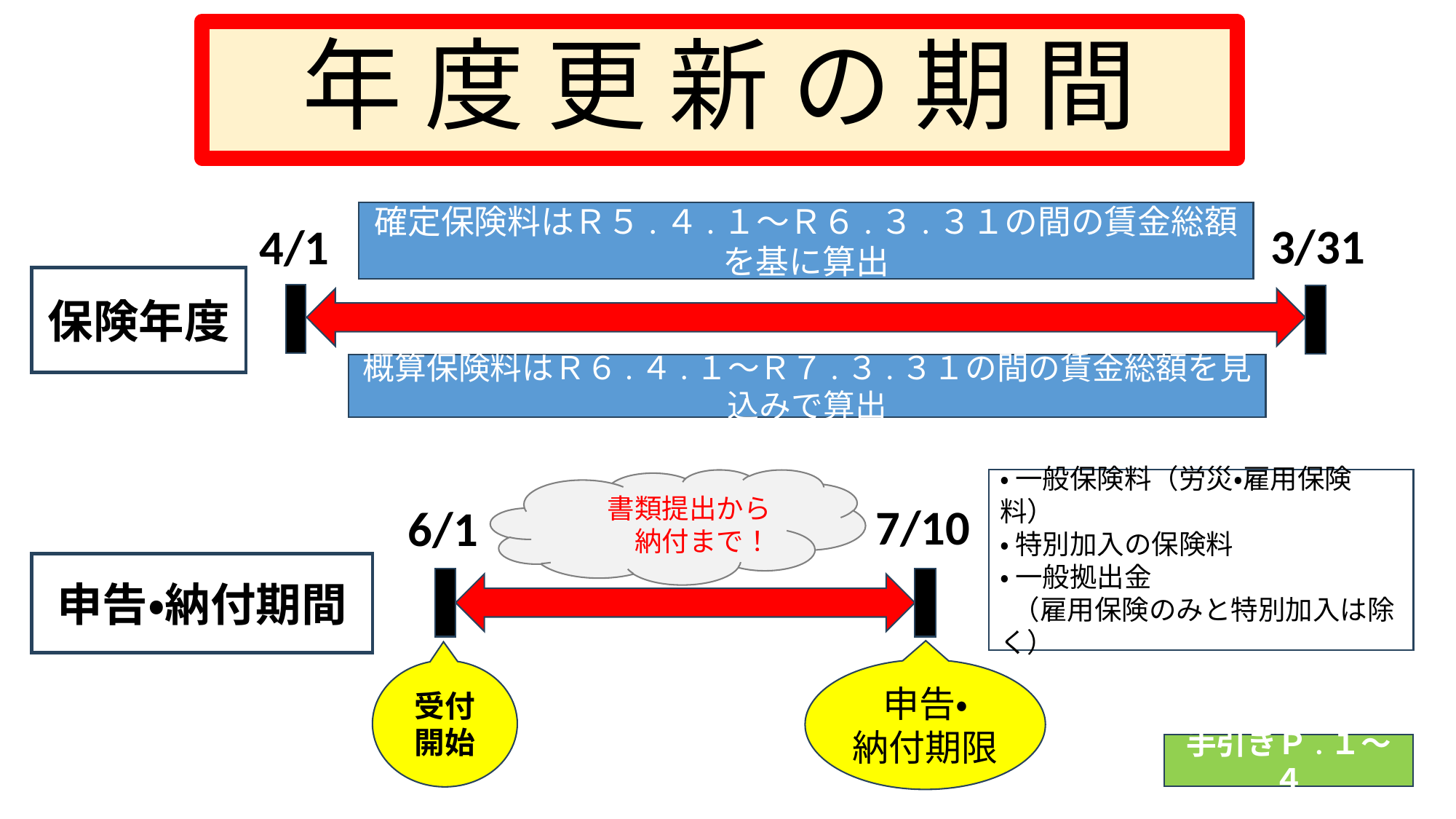

年 度 更 新 の 期 間
確定保険料はＲ５.４.１～Ｒ６.３.３１の間の賃金総額を基に算出
4/1
3/31
保険年度

概算保険料はＲ６.４.１～Ｒ７.３.３１の間の賃金総額を見込みで算出
　　書類提出から
　　　納付まで！
・ 一般保険料（労災・雇用保険料）
・ 特別加入の保険料
・ 一般拠出金
 （雇用保険のみと特別加入は除く）
7/10
6/1
申告・納付期間

申告・
納付期限
受付
開始
手引きＰ.１～４